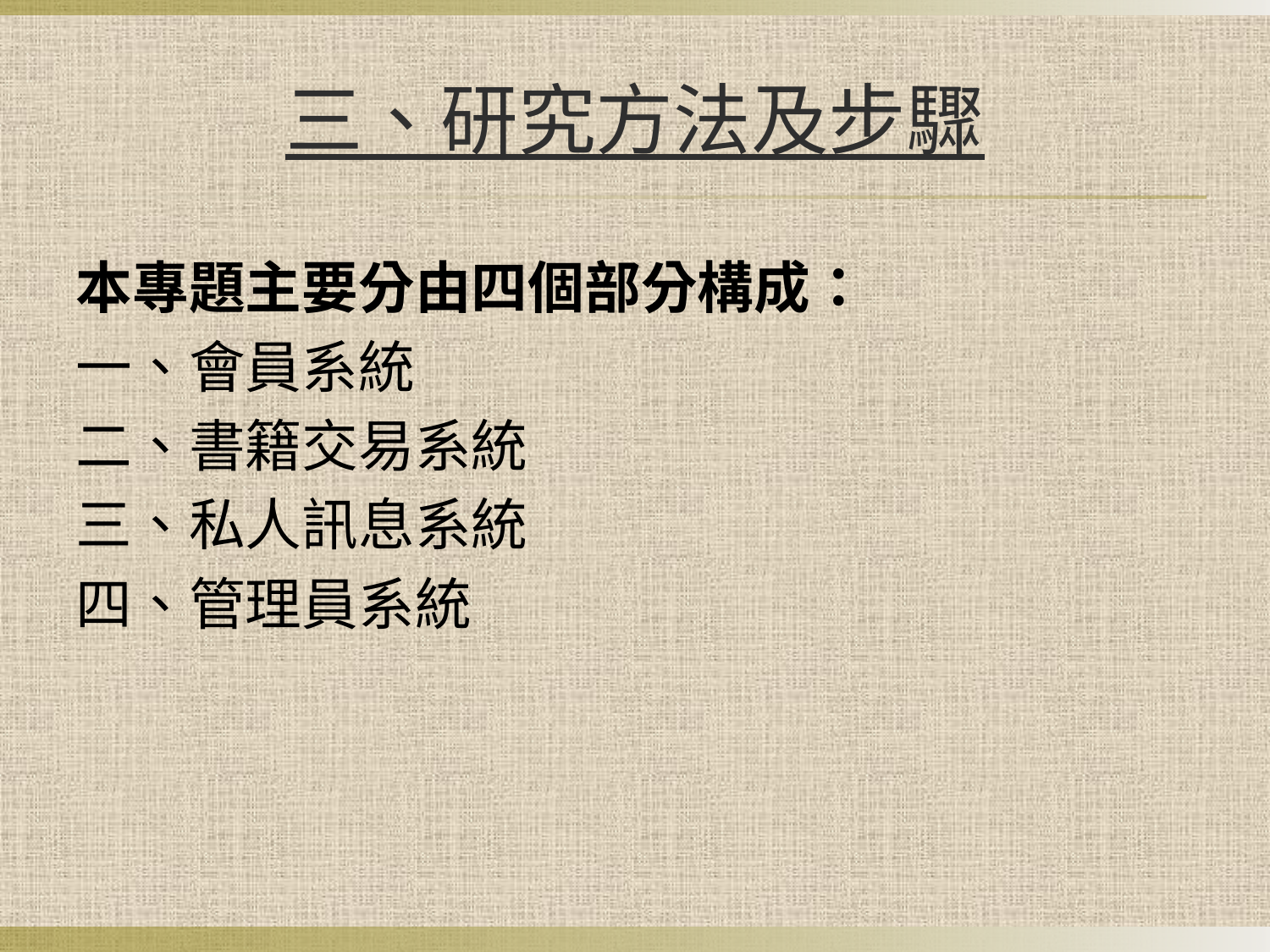

# 三、研究方法及步驟
本專題主要分由四個部分構成：
一、會員系統
二、書籍交易系統
三、私人訊息系統
四、管理員系統